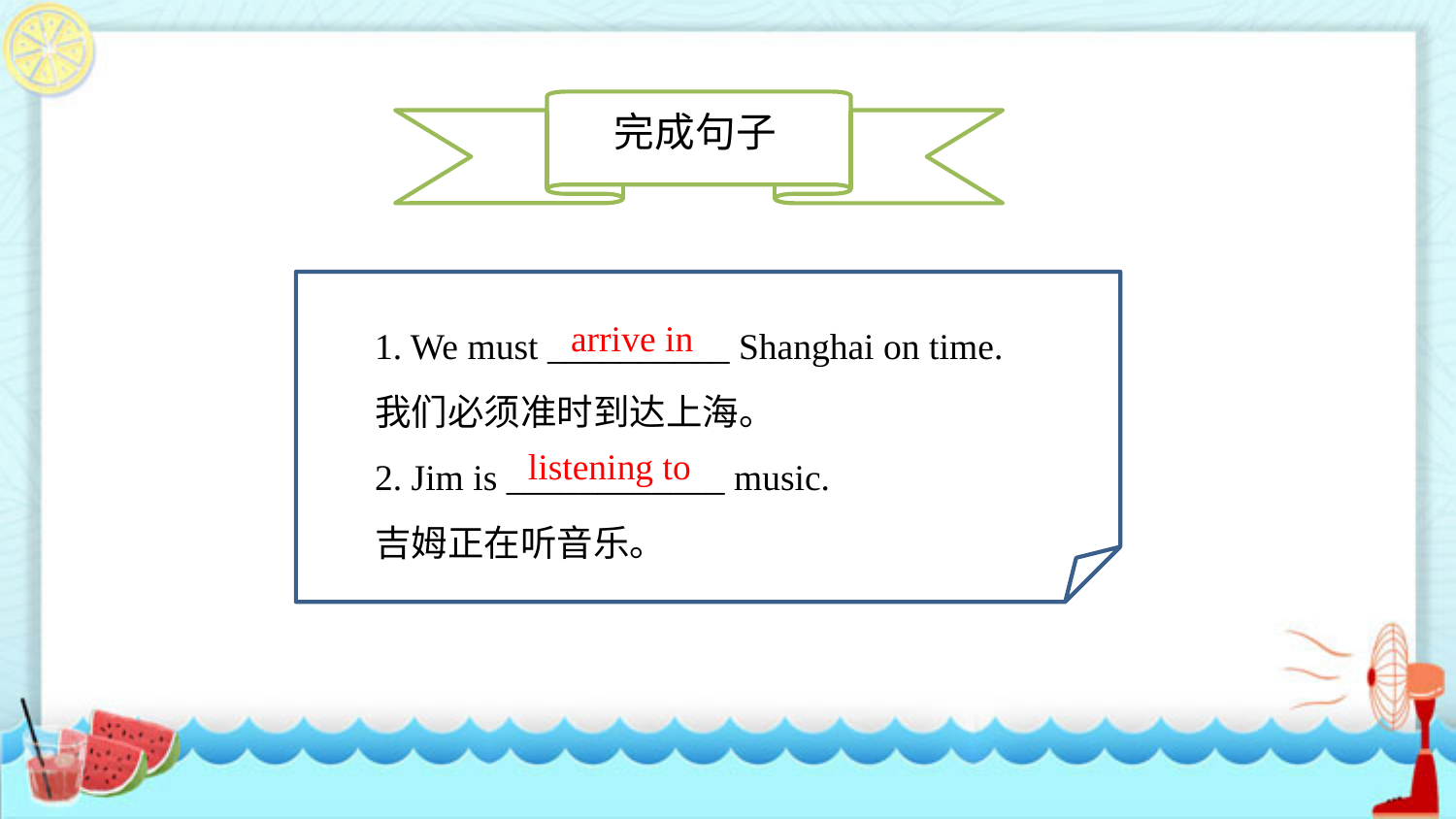

完成句子

1. We must __________ Shanghai on time.
我们必须准时到达上海。
2. Jim is ____________ music.
吉姆正在听音乐。

arrive in
listening to